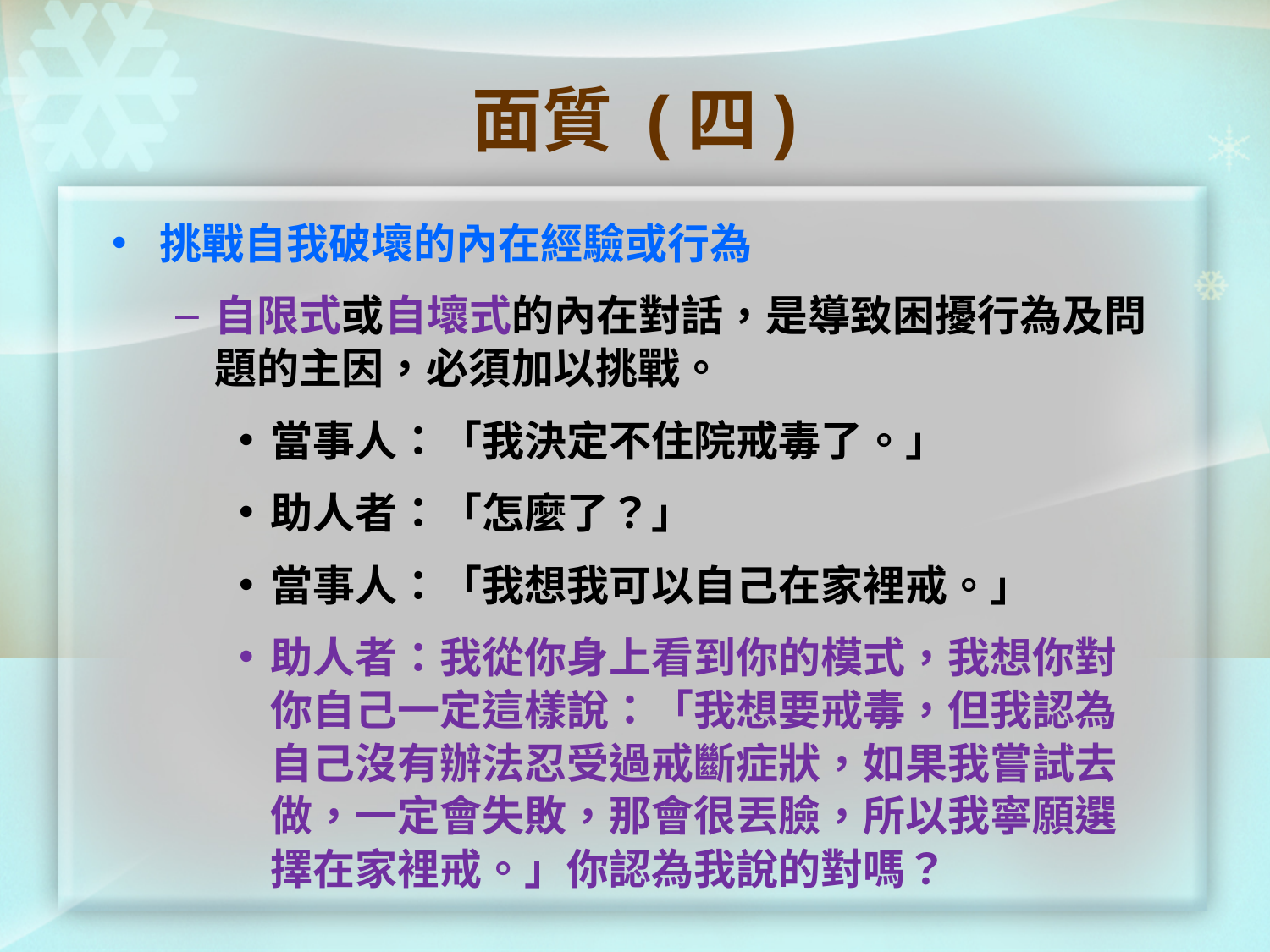

# 面質 (四)
挑戰自我破壞的內在經驗或行為
自限式或自壞式的內在對話，是導致困擾行為及問題的主因，必須加以挑戰。
當事人：「我決定不住院戒毒了。」
助人者：「怎麼了？」
當事人：「我想我可以自己在家裡戒。」
助人者：我從你身上看到你的模式，我想你對你自己一定這樣說：「我想要戒毒，但我認為自己沒有辦法忍受過戒斷症狀，如果我嘗試去做，一定會失敗，那會很丟臉，所以我寧願選擇在家裡戒。」你認為我說的對嗎？